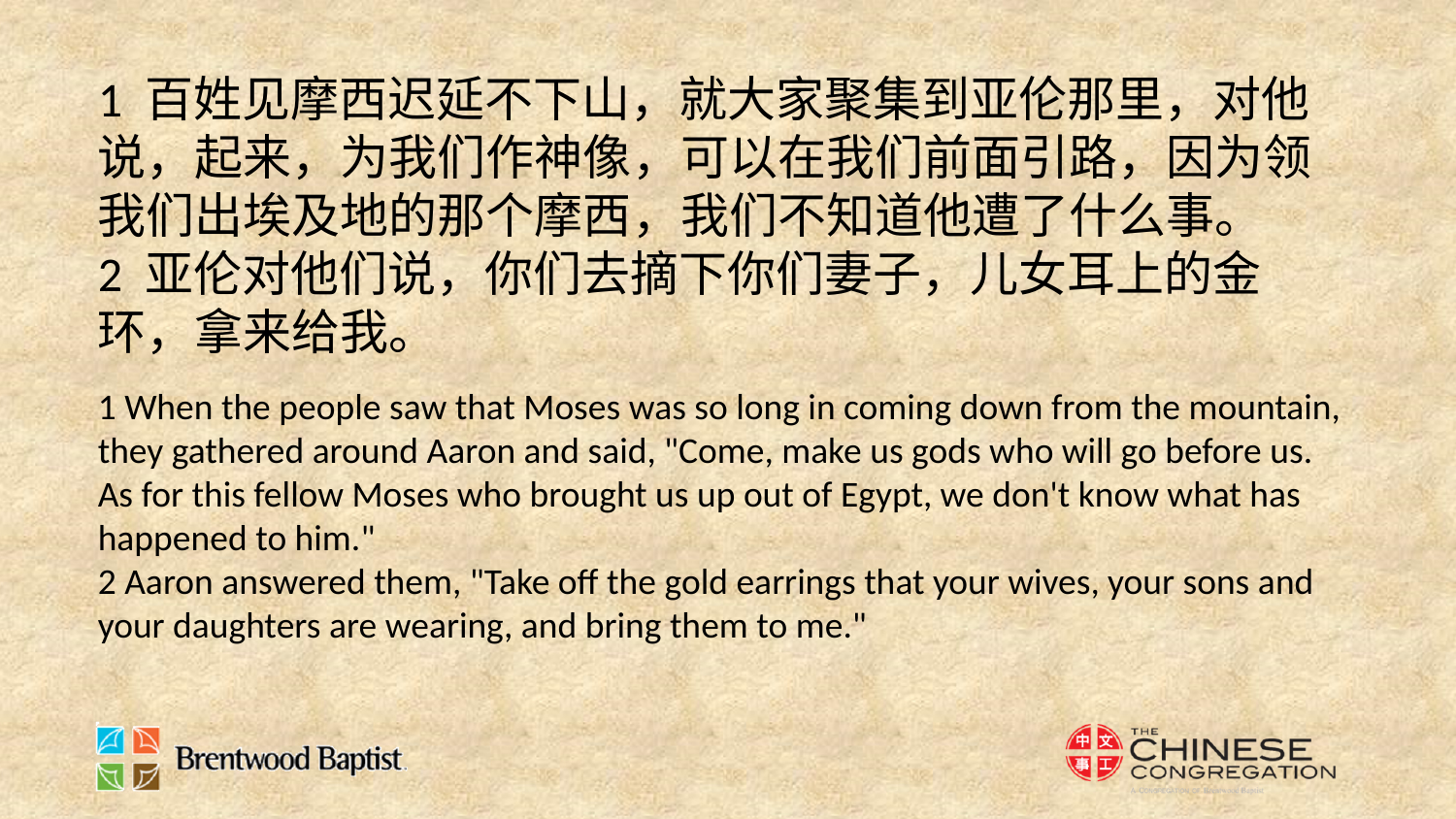

1 百姓见摩西迟延不下山，就大家聚集到亚伦那里，对他说，起来，为我们作神像，可以在我们前面引路，因为领我们出埃及地的那个摩西，我们不知道他遭了什么事。
2 亚伦对他们说，你们去摘下你们妻子，儿女耳上的金环，拿来给我。

1 When the people saw that Moses was so long in coming down from the mountain, they gathered around Aaron and said, "Come, make us gods who will go before us. As for this fellow Moses who brought us up out of Egypt, we don't know what has happened to him."
2 Aaron answered them, "Take off the gold earrings that your wives, your sons and your daughters are wearing, and bring them to me."